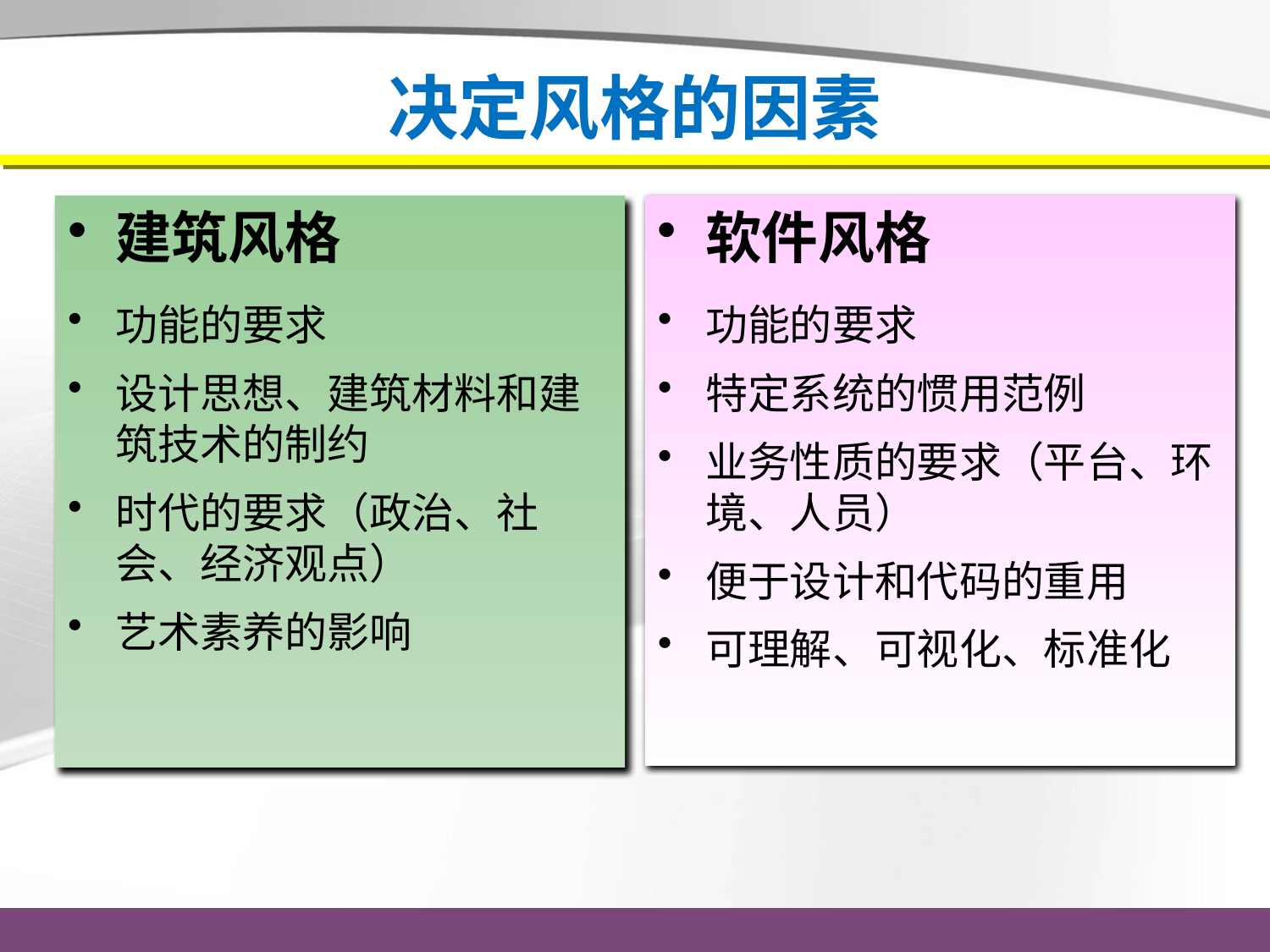

# 决定风格的因素
建筑风格
功能的要求
设计思想、建筑材料和建筑技术的制约
时代的要求（政治、社会、经济观点）
艺术素养的影响
软件风格
功能的要求
特定系统的惯用范例
业务性质的要求（平台、环境、人员）
便于设计和代码的重用
可理解、可视化、标准化